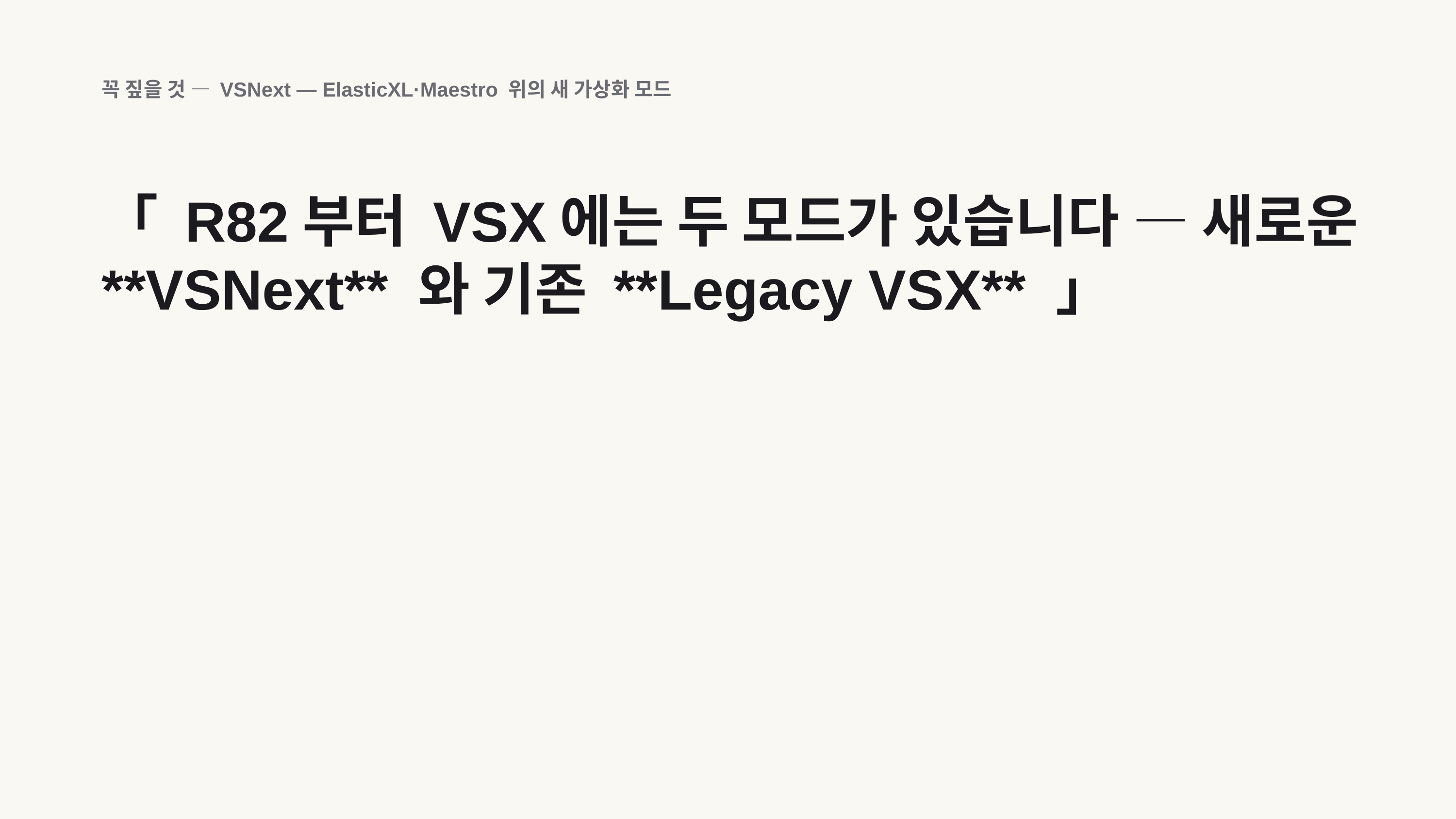

꼭 짚을 것 — VSNext — ElasticXL·Maestro 위의 새 가상화 모드
「 R82부터 VSX에는 두 모드가 있습니다 — 새로운 **VSNext** 와 기존 **Legacy VSX** 」